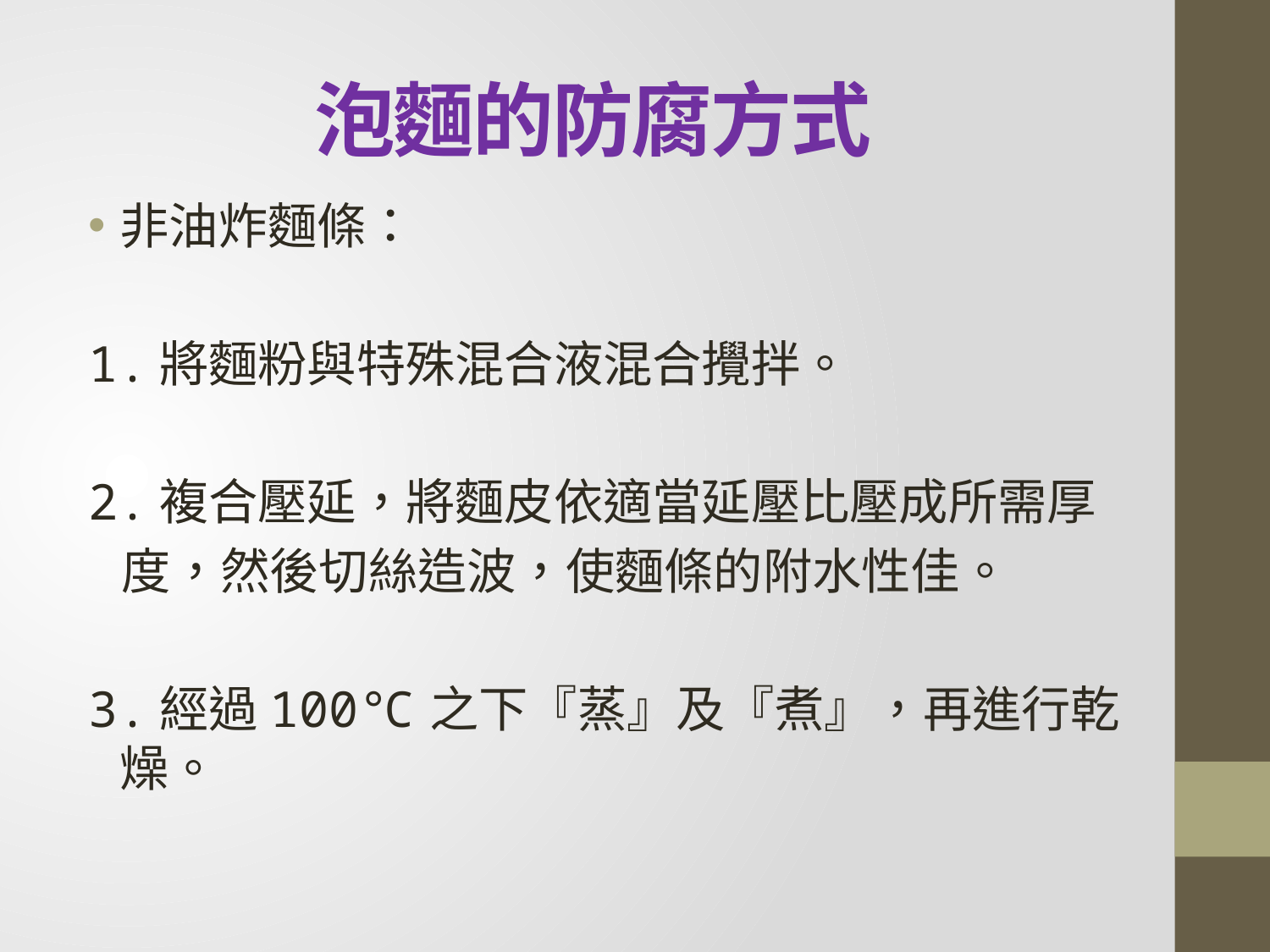

# 泡麵的防腐方式
非油炸麵條：

1.將麵粉與特殊混合液混合攪拌。

2.複合壓延，將麵皮依適當延壓比壓成所需厚
  度，然後切絲造波，使麵條的附水性佳。

3.經過100℃之下『蒸』及『煮』，再進行乾燥。